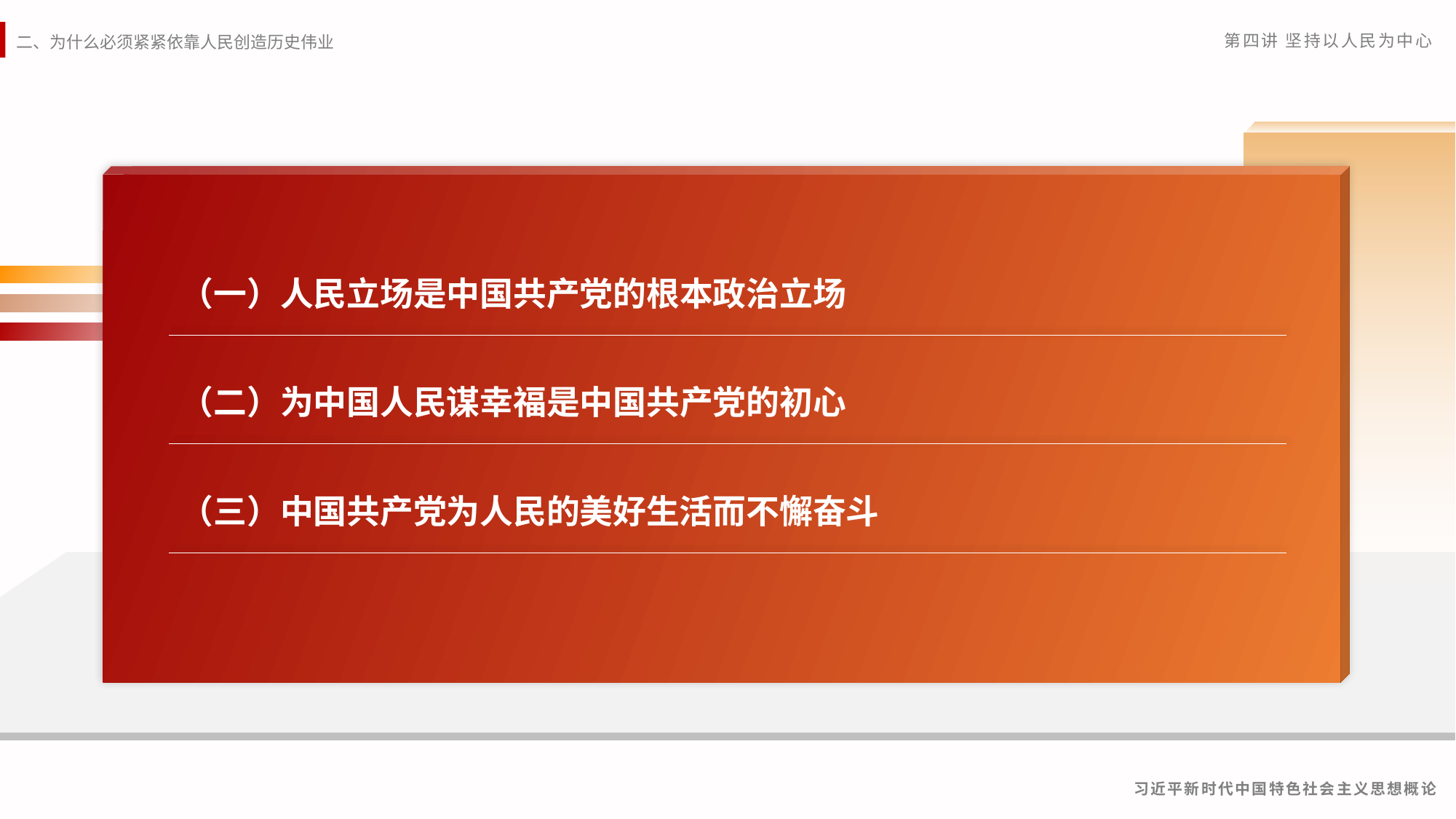

（一）人民立场是中国共产党的根本政治立场
（二）为中国人民谋幸福是中国共产党的初心
（三）中国共产党为人民的美好生活而不懈奋斗